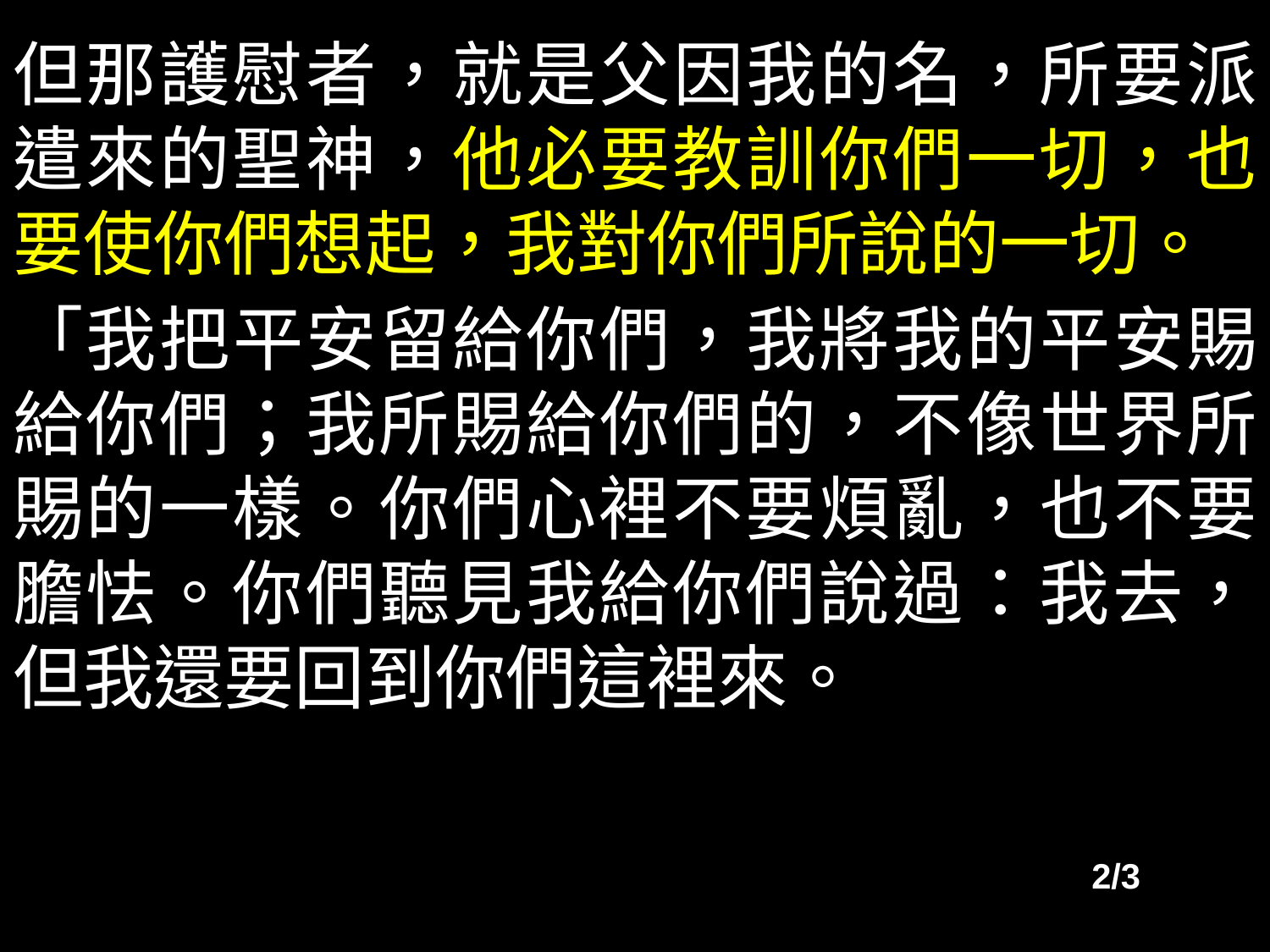

但那護慰者，就是父因我的名，所要派遣來的聖神，他必要教訓你們一切，也要使你們想起，我對你們所說的一切。
「我把平安留給你們，我將我的平安賜給你們；我所賜給你們的，不像世界所賜的一樣。你們心裡不要煩亂，也不要膽怯。你們聽見我給你們說過：我去，但我還要回到你們這裡來。
   2/3